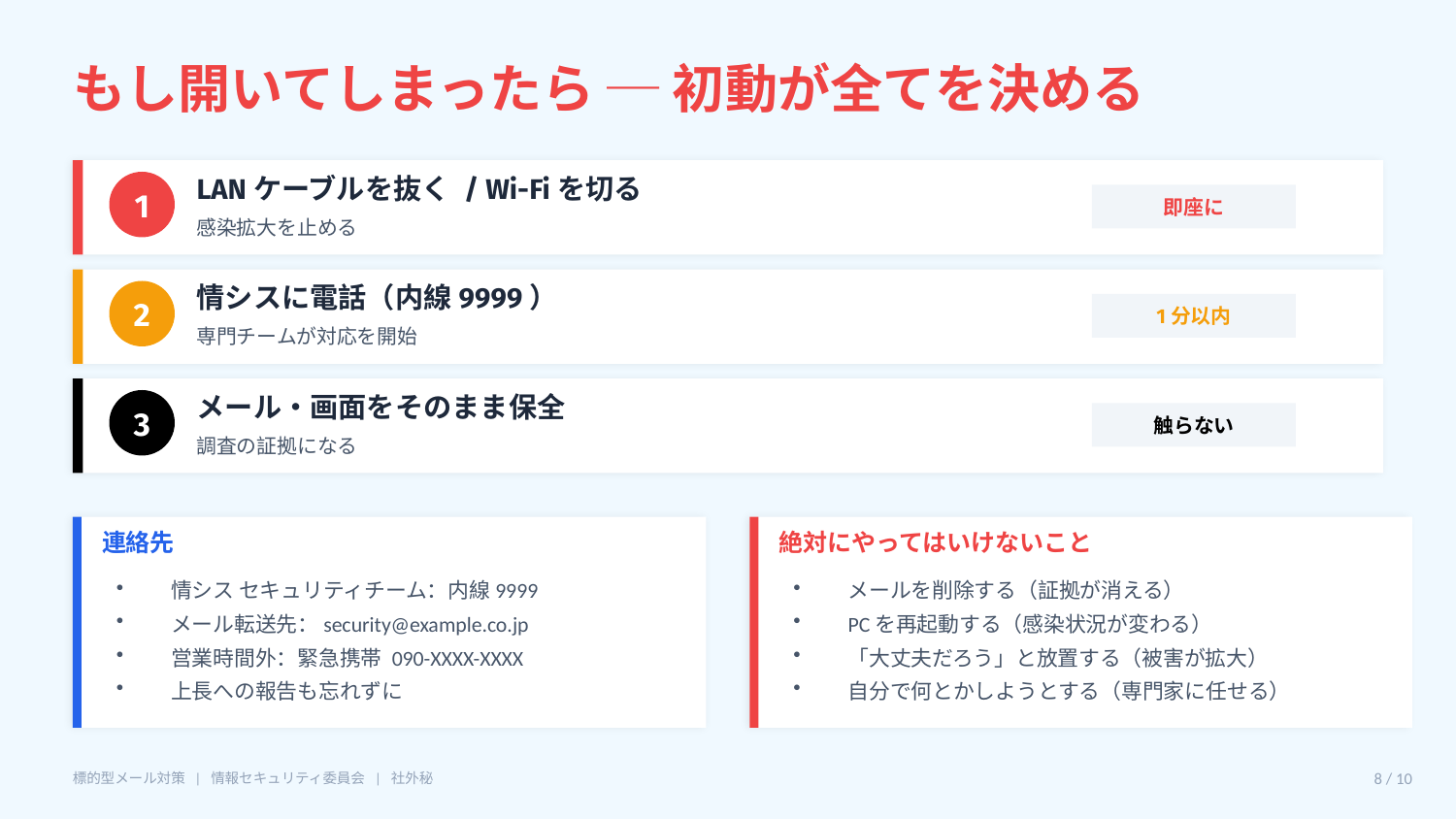

もし開いてしまったら ─ 初動が全てを決める

LANケーブルを抜く / Wi-Fiを切る

1

即座に
感染拡大を止める

情シスに電話（内線9999）

2

1分以内
専門チームが対応を開始

メール・画面をそのまま保全

3

触らない
調査の証拠になる

連絡先
絶対にやってはいけないこと
情シス セキュリティチーム：内線9999
メール転送先：security@example.co.jp
営業時間外：緊急携帯 090-XXXX-XXXX
上長への報告も忘れずに
メールを削除する（証拠が消える）
PCを再起動する（感染状況が変わる）
「大丈夫だろう」と放置する（被害が拡大）
自分で何とかしようとする（専門家に任せる）
標的型メール対策  |  情報セキュリティ委員会  |  社外秘
8 / 10